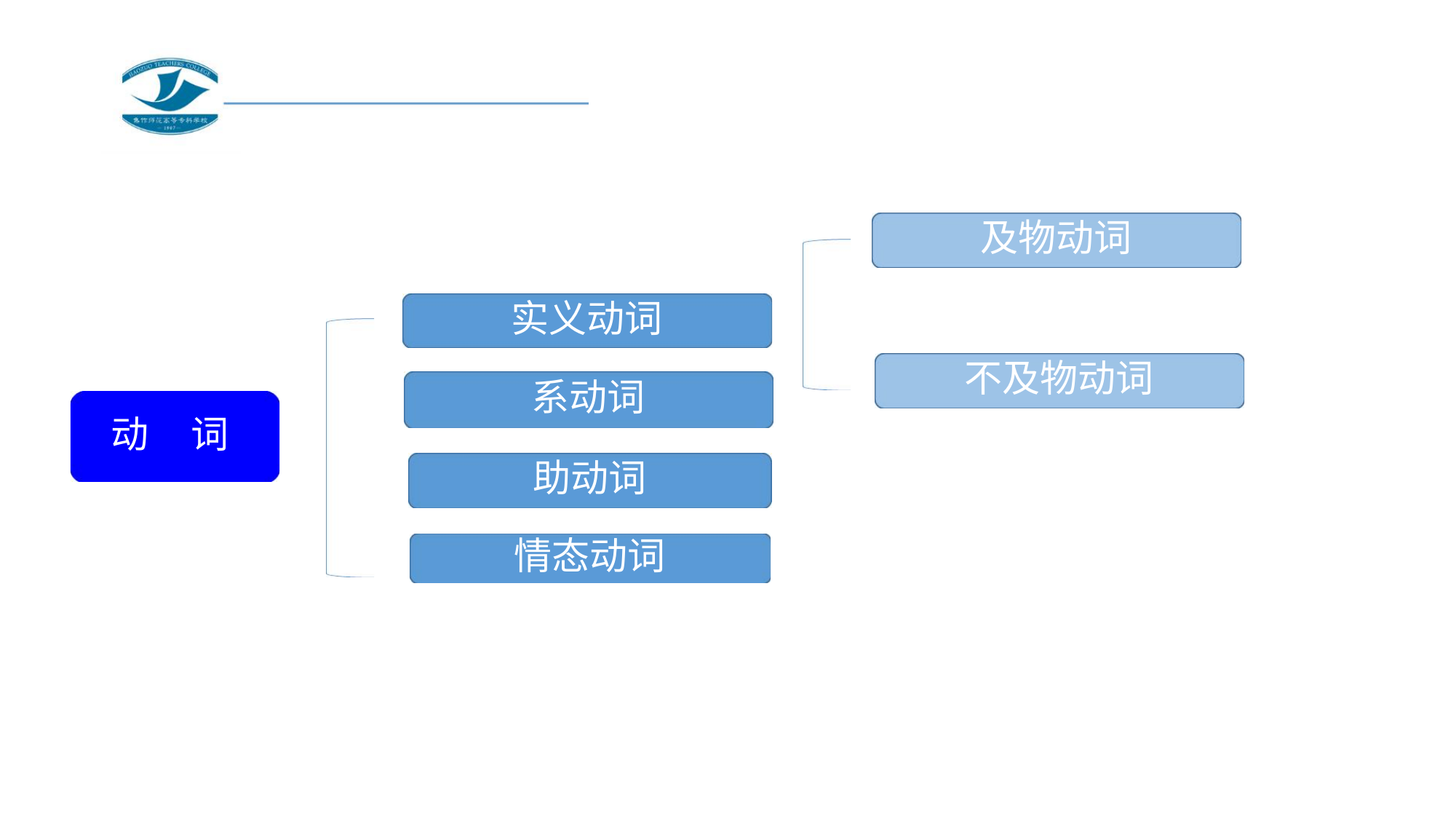

及物动词

实义动词
系动词

不及物动词

动 词

助动词

情态动词